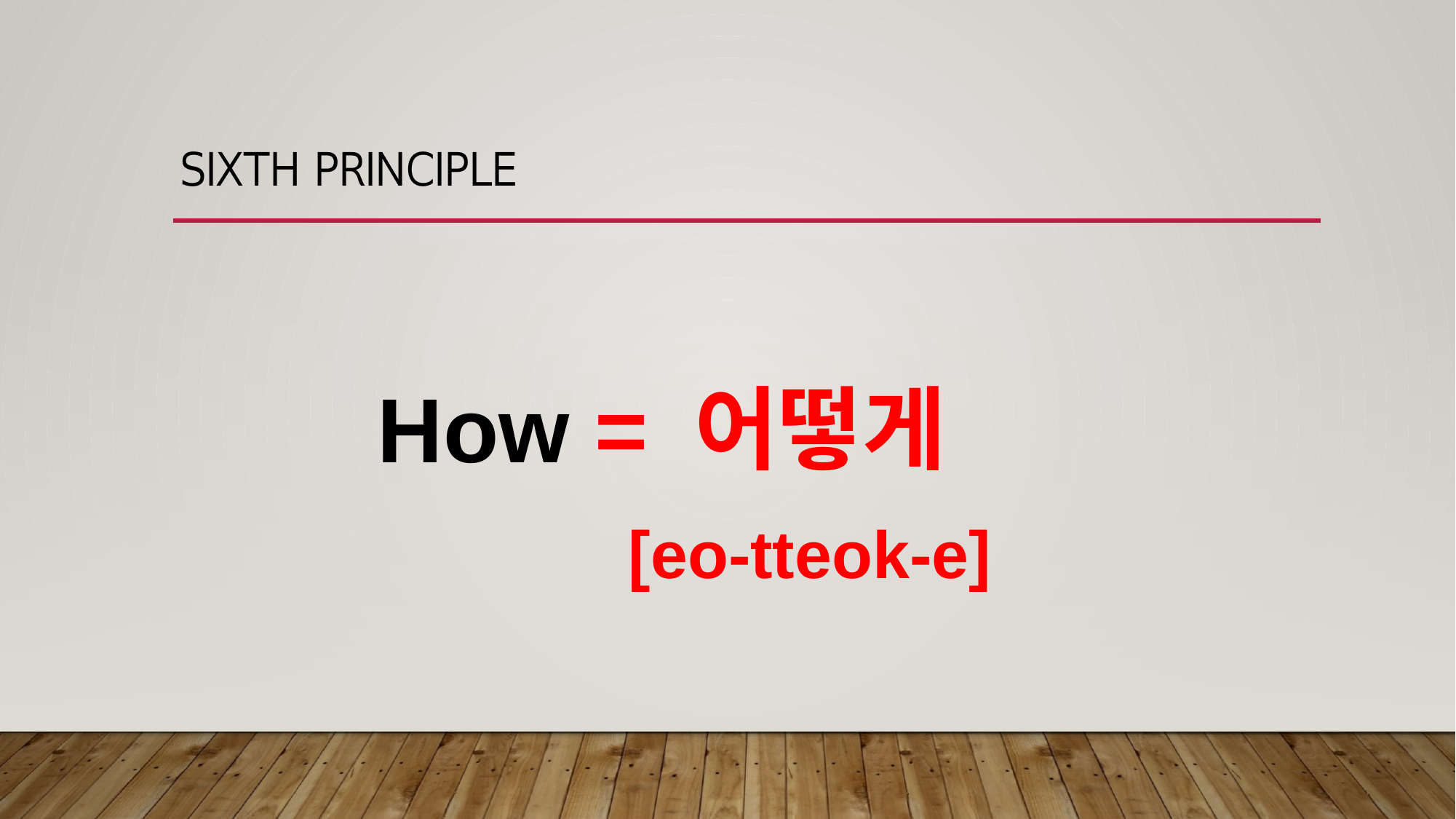

# Sixth principle
How = 어떻게
                              [eo-tteok-e]